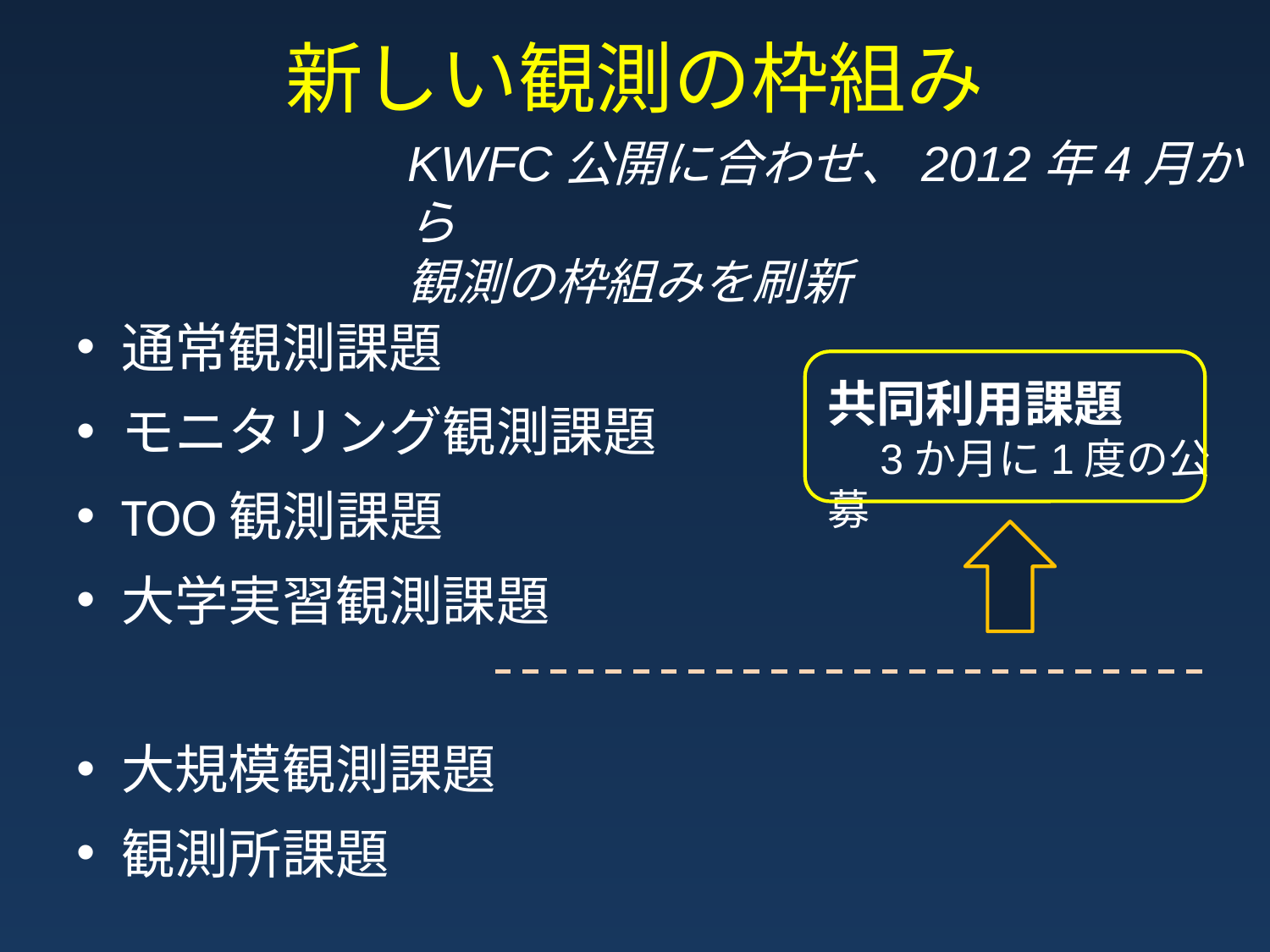

# 新しい観測の枠組み
KWFC公開に合わせ、2012年4月から
観測の枠組みを刷新
通常観測課題
モニタリング観測課題
TOO観測課題
大学実習観測課題

大規模観測課題
観測所課題

共同利用課題
　3か月に1度の公募